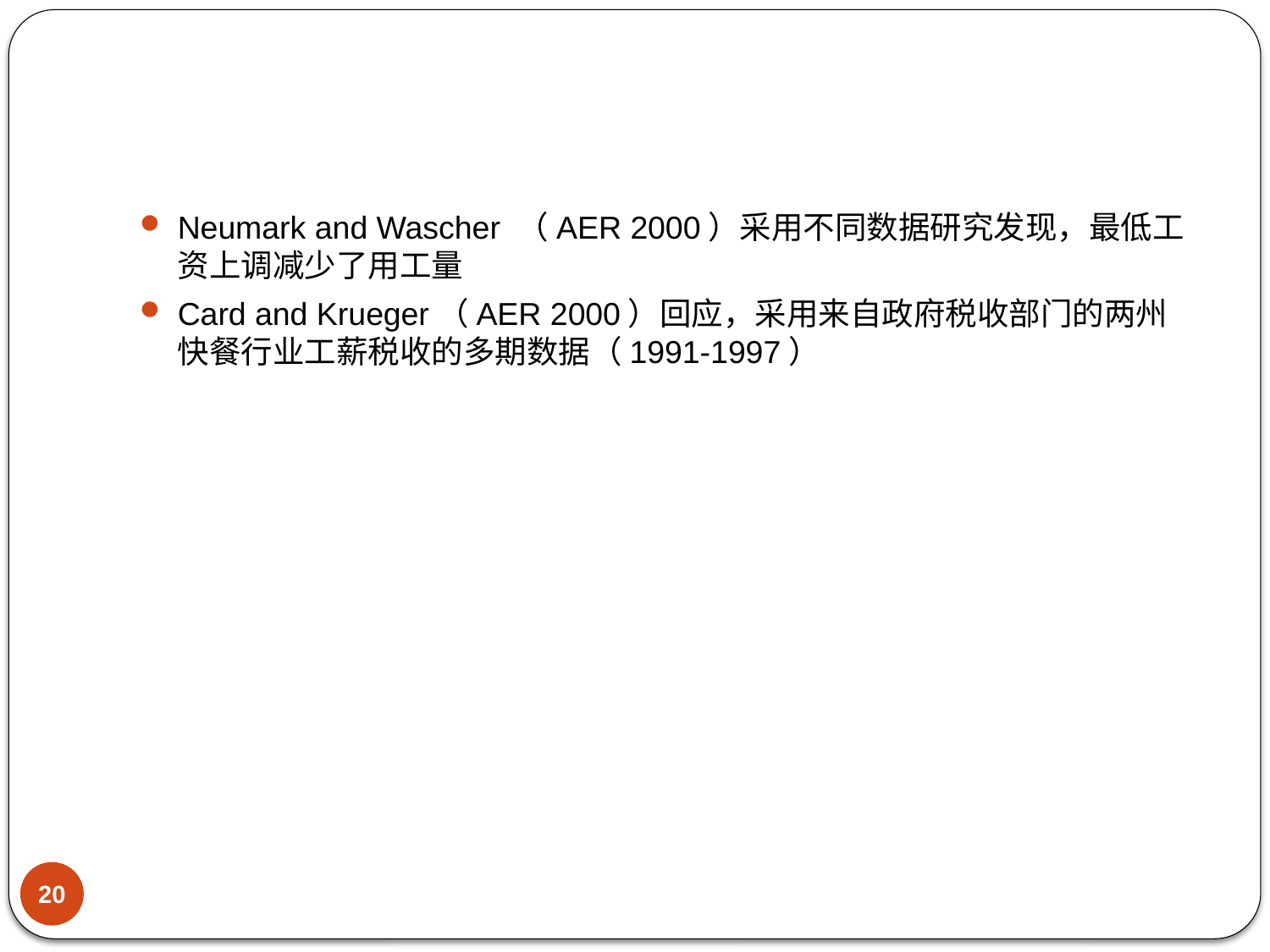

#
Neumark and Wascher （AER 2000）采用不同数据研究发现，最低工资上调减少了用工量
Card and Krueger（AER 2000）回应，采用来自政府税收部门的两州快餐行业工薪税收的多期数据（1991-1997）

20